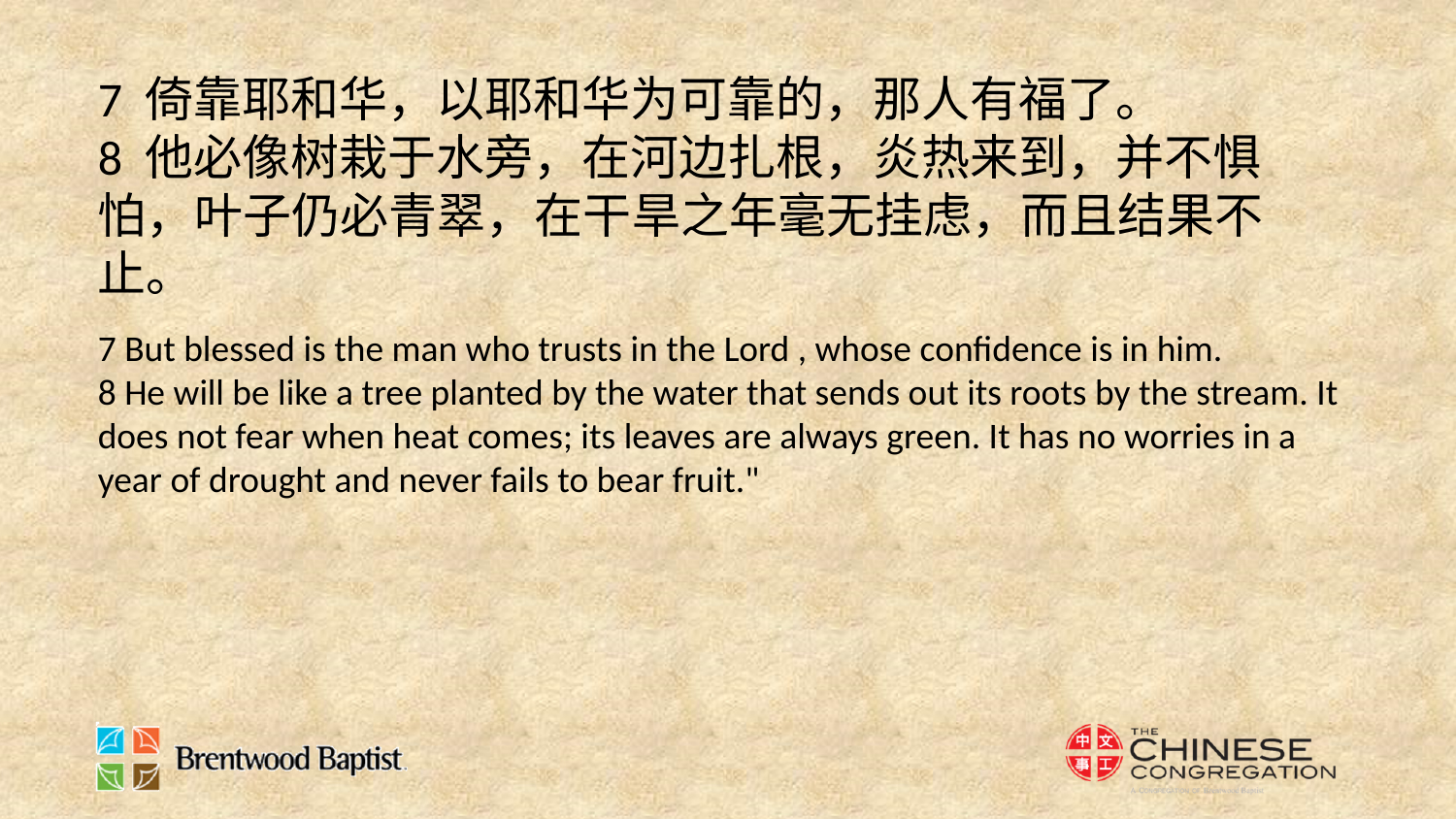

7 倚靠耶和华，以耶和华为可靠的，那人有福了。
8 他必像树栽于水旁，在河边扎根，炎热来到，并不惧怕，叶子仍必青翠，在干旱之年毫无挂虑，而且结果不止。

7 But blessed is the man who trusts in the Lord , whose confidence is in him.
8 He will be like a tree planted by the water that sends out its roots by the stream. It does not fear when heat comes; its leaves are always green. It has no worries in a year of drought and never fails to bear fruit."